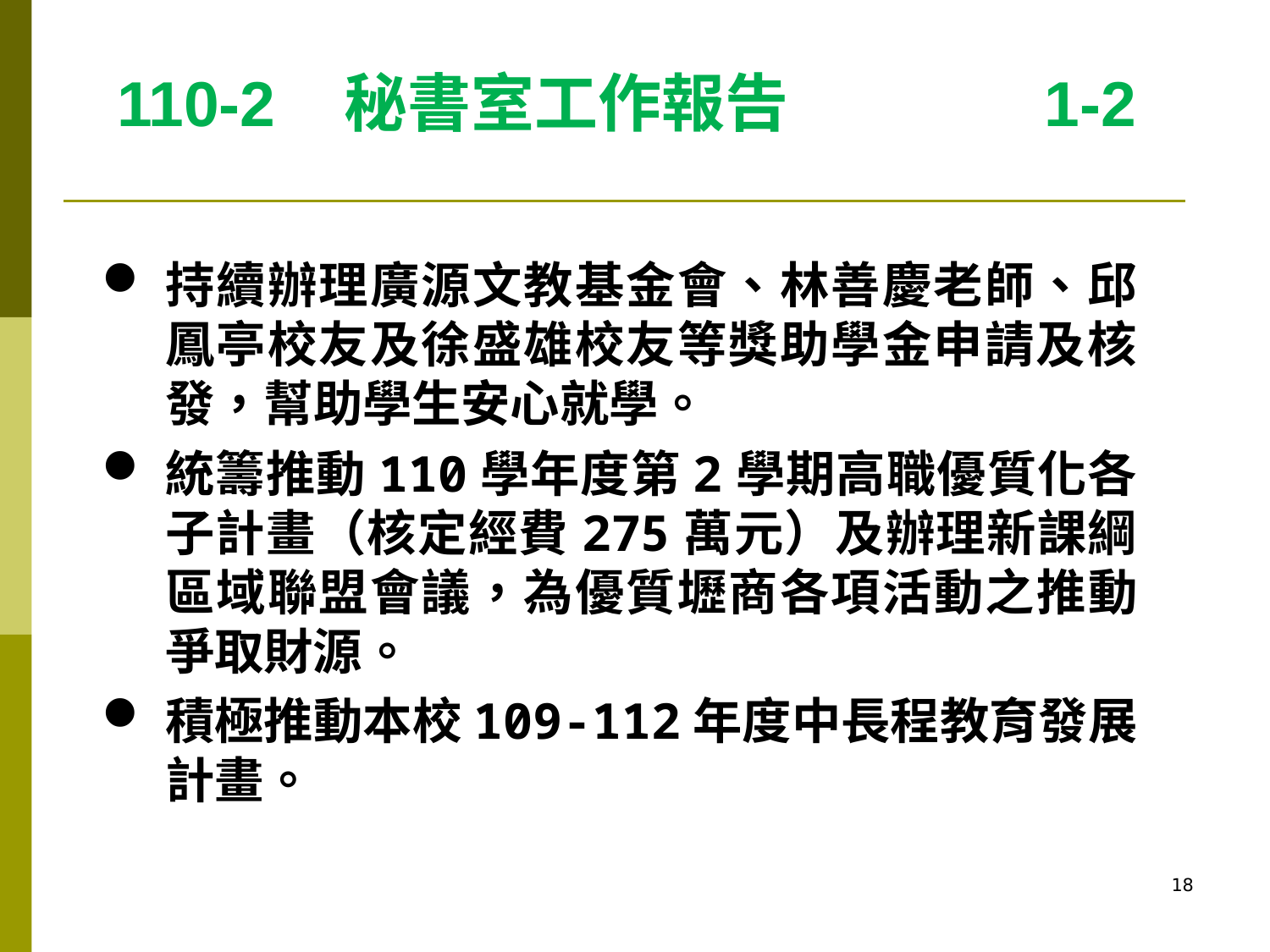

1-2
110-2   秘書室工作報告
持續辦理廣源文教基金會、林善慶老師、邱鳳亭校友及徐盛雄校友等獎助學金申請及核發，幫助學生安心就學。
統籌推動110學年度第2學期高職優質化各子計畫（核定經費275萬元）及辦理新課綱區域聯盟會議，為優質壢商各項活動之推動爭取財源。
積極推動本校109-112年度中長程教育發展計畫。
18